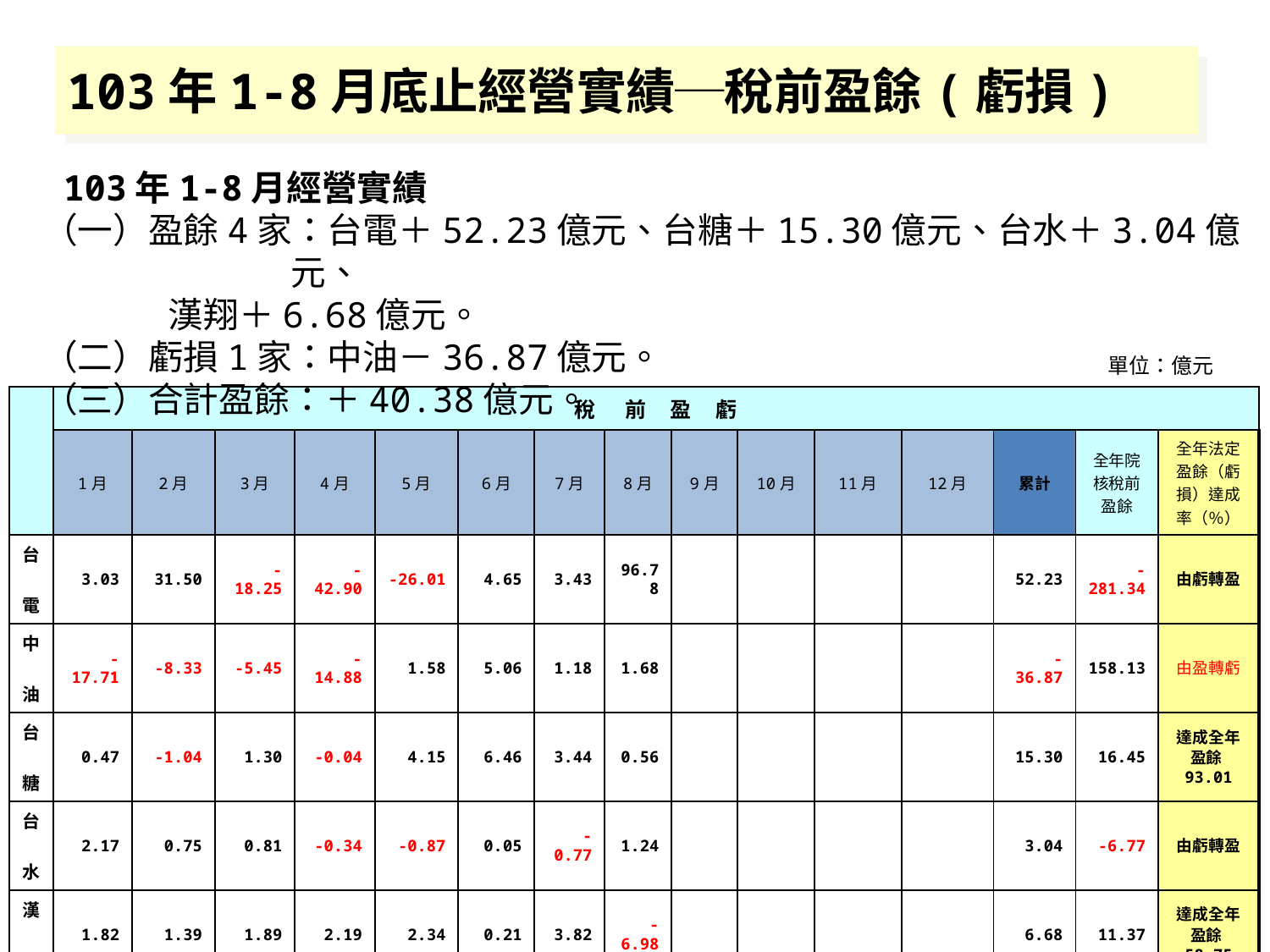

# 103年1-8月底止經營實績─稅前盈餘(虧損)
 103年1-8月經營實績
（一）盈餘4家：台電＋52.23億元、台糖＋15.30億元、台水＋3.04億元、
               漢翔＋6.68億元。
（二）虧損1家：中油－36.87億元。
（三）合計盈餘：＋40.38億元。
單位：億元
|  | 稅 前 盈 虧 |  |  |  |  |  |  |  |  |  |  |  |  |  |  |
| --- | --- | --- | --- | --- | --- | --- | --- | --- | --- | --- | --- | --- | --- | --- | --- |
|  | 1月 | 2月 | 3月 | 4月 | 5月 | 6月 | 7月 | 8月 | 9月 | 10月 | 11月 | 12月 | 累計 | 全年院核稅前盈餘 | 全年法定盈餘（虧損）達成率（％） |
| 台 電 | 3.03 | 31.50 | -18.25 | -42.90 | -26.01 | 4.65 | 3.43 | 96.78 |  |  |  |  | 52.23 | -281.34 | 由虧轉盈 |
| 中 油 | -17.71 | -8.33 | -5.45 | -14.88 | 1.58 | 5.06 | 1.18 | 1.68 |  |  |  |  | -36.87 | 158.13 | 由盈轉虧 |
| 台 糖 | 0.47 | -1.04 | 1.30 | -0.04 | 4.15 | 6.46 | 3.44 | 0.56 |  |  |  |  | 15.30 | 16.45 | 達成全年盈餘93.01 |
| 台 水 | 2.17 | 0.75 | 0.81 | -0.34 | -0.87 | 0.05 | -0.77 | 1.24 |  |  |  |  | 3.04 | -6.77 | 由虧轉盈 |
| 漢 翔 | 1.82 | 1.39 | 1.89 | 2.19 | 2.34 | 0.21 | 3.82 | -6.98 |  |  |  |  | 6.68 | 11.37 | 達成全年盈餘58.75 |
| 合 計 | -10.22 | 24.27 | -19.70 | -55.97 | -18.81 | 16.43 | 11.10 | 93.28 |  |  |  |  | 40.38 | -102.16 | 由虧轉盈 |
1